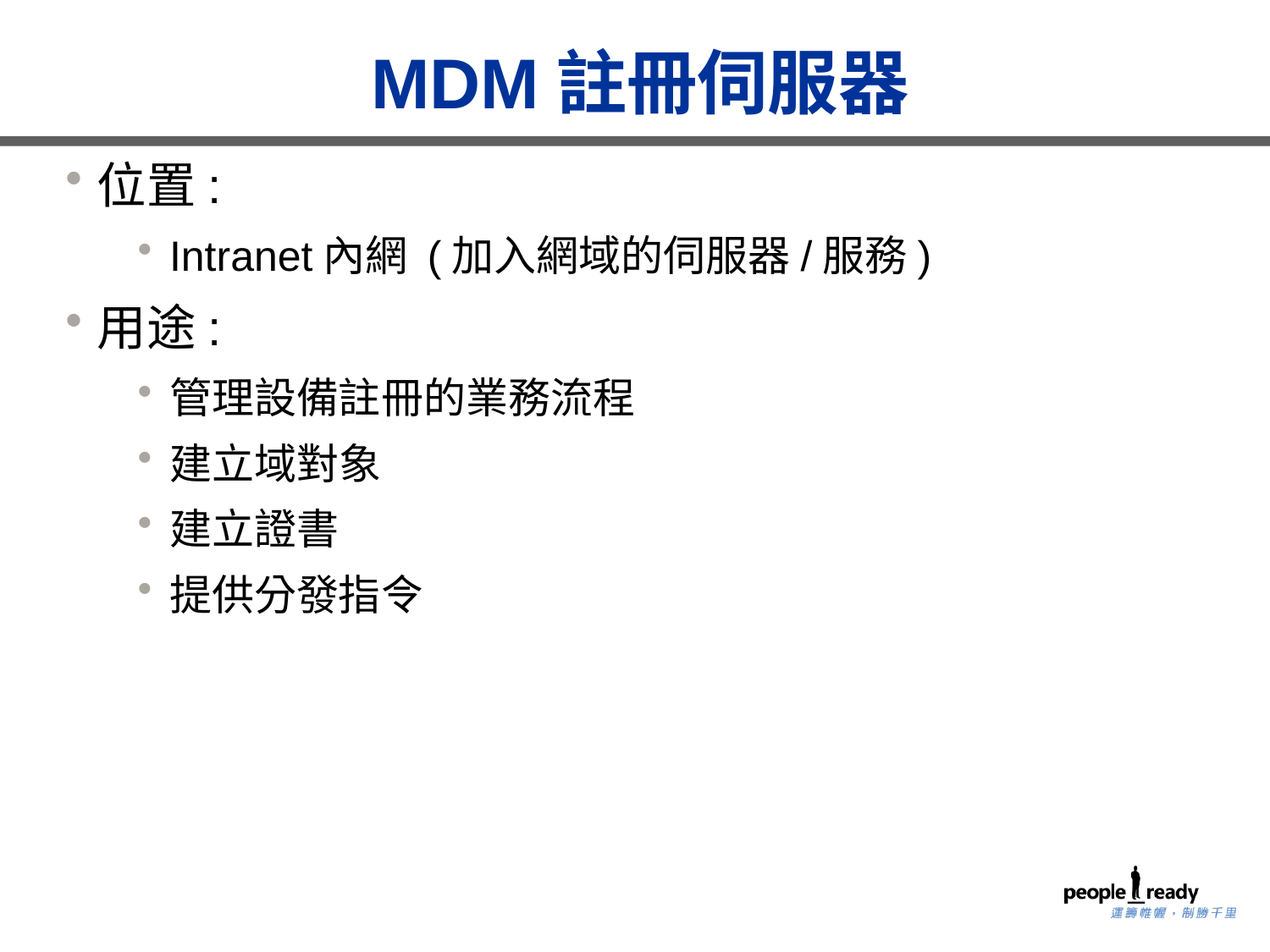

MDM註冊伺服器
位置:
Intranet內網 (加入網域的伺服器/服務)
用途:
管理設備註冊的業務流程
建立域對象
建立證書
提供分發指令